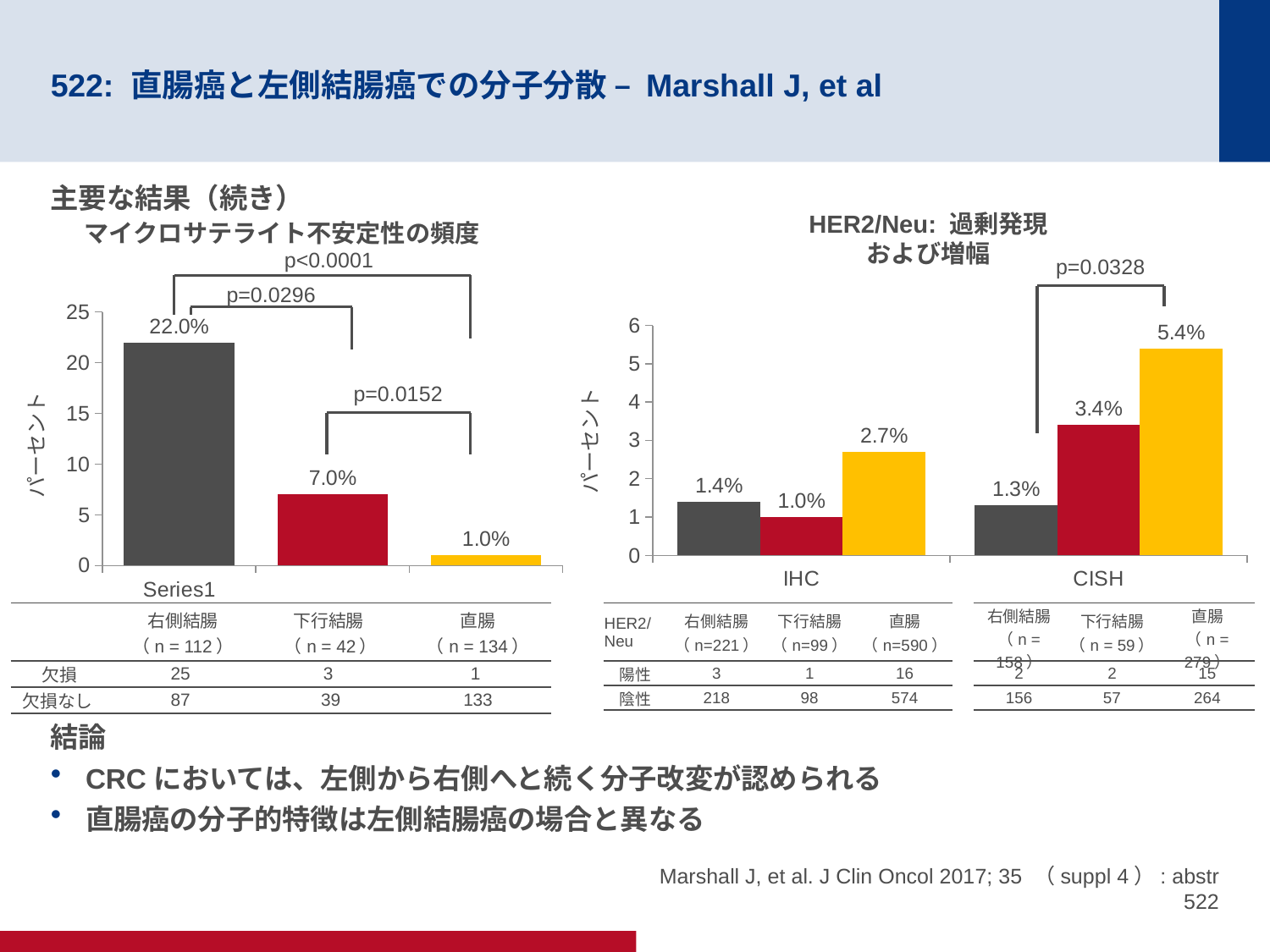

# 522: 直腸癌と左側結腸癌での分子分散 – Marshall J, et al
主要な結果（続き）

結論
CRCにおいては、左側から右側へと続く分子改変が認められる
直腸癌の分子的特徴は左側結腸癌の場合と異なる

HER2/Neu: 過剰発現
および増幅
マイクロサテライト不安定性の頻度
p<0.0001
p=0.0328
p=0.0296

### Chart

| Category | Column1 |
|---|---|
|  | 22.0 |
|  | 7.0 |
|  | 1.0 |

### Chart

| Category | Column1 | Column2 | Column3 |
|---|---|---|---|
| IHC | 1.4 | 1.0 | 2.7 |
| CISH | 1.3 | 3.4 | 5.4 |
p=0.0152
パーセント
パーセント
|  | 右側結腸 （n = 112） | 下行結腸 （n = 42） | 直腸 （n = 134） |
| --- | --- | --- | --- |
| 欠損 | 25 | 3 | 1 |
| 欠損なし | 87 | 39 | 133 |
| HER2/ Neu | 右側結腸 （n=221） | 下行結腸（n=99） | 直腸 （n=590） |
| --- | --- | --- | --- |
| 陽性 | 3 | 1 | 16 |
| 陰性 | 218 | 98 | 574 |
| 右側結腸 （n = 158） | 下行結腸 （n = 59） | 直腸 （n = 279） |
| --- | --- | --- |
| 2 | 2 | 15 |
| 156 | 57 | 264 |
Marshall J, et al. J Clin Oncol 2017; 35 （suppl 4）: abstr 522